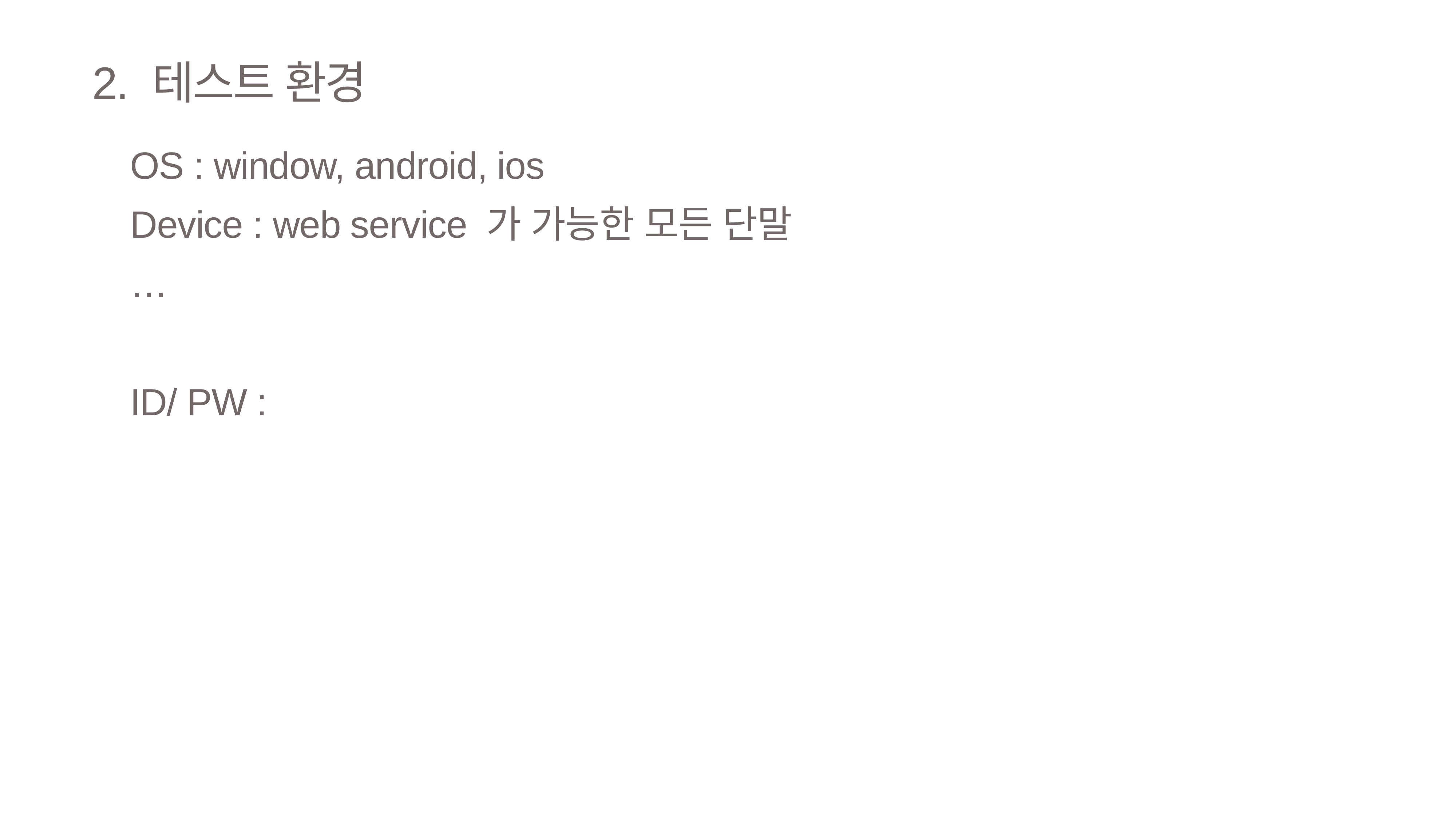

2. 테스트 환경
OS : window, android, ios
Device : web service 가 가능한 모든 단말
…

ID/ PW :